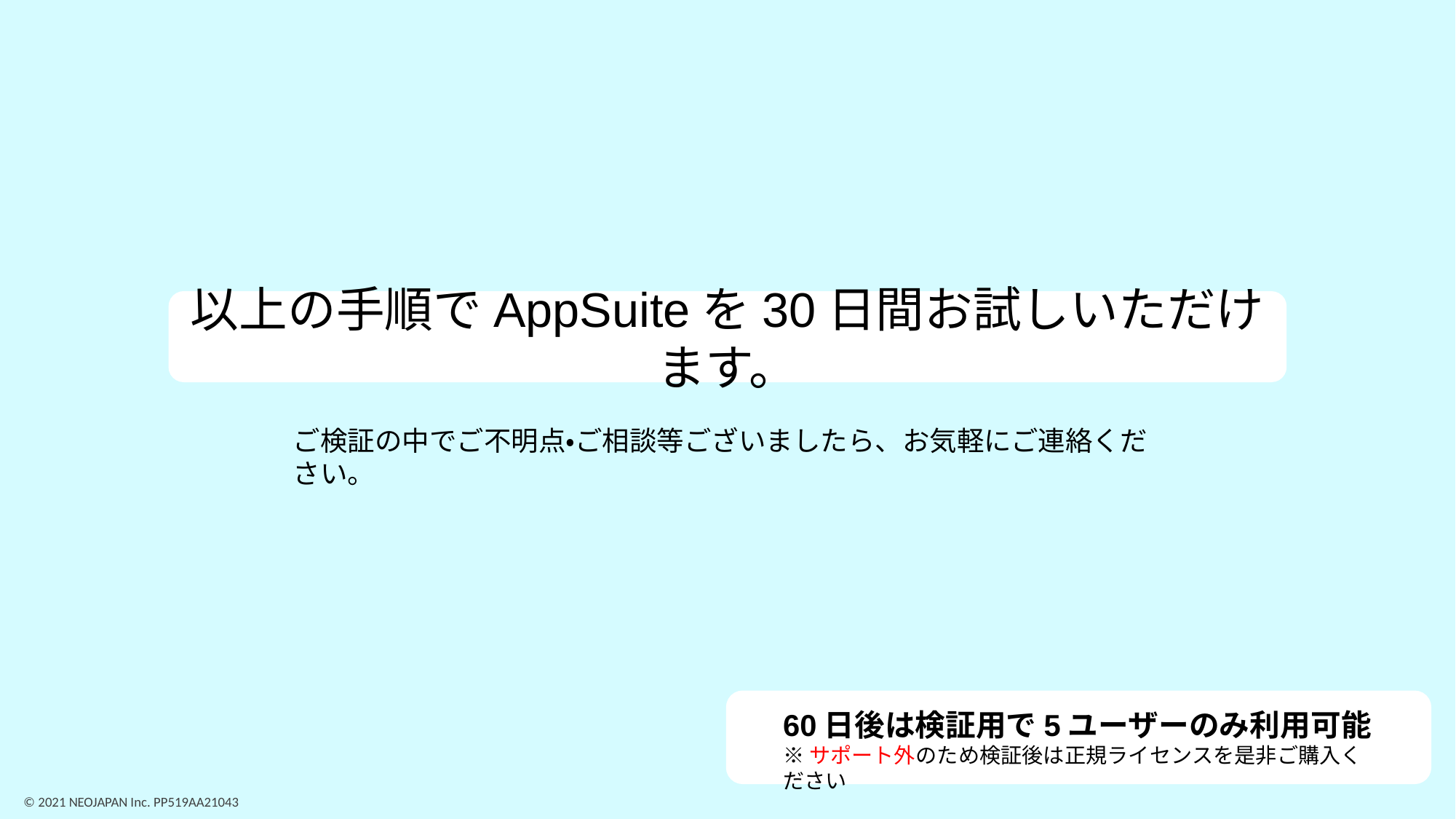

以上の手順でAppSuiteを30日間お試しいただけます。
ご検証の中でご不明点・ご相談等ございましたら、お気軽にご連絡ください。

60日後は検証用で5ユーザーのみ利用可能
※サポート外のため検証後は正規ライセンスを是非ご購入ください
© 2021 NEOJAPAN Inc. PP519AA21043